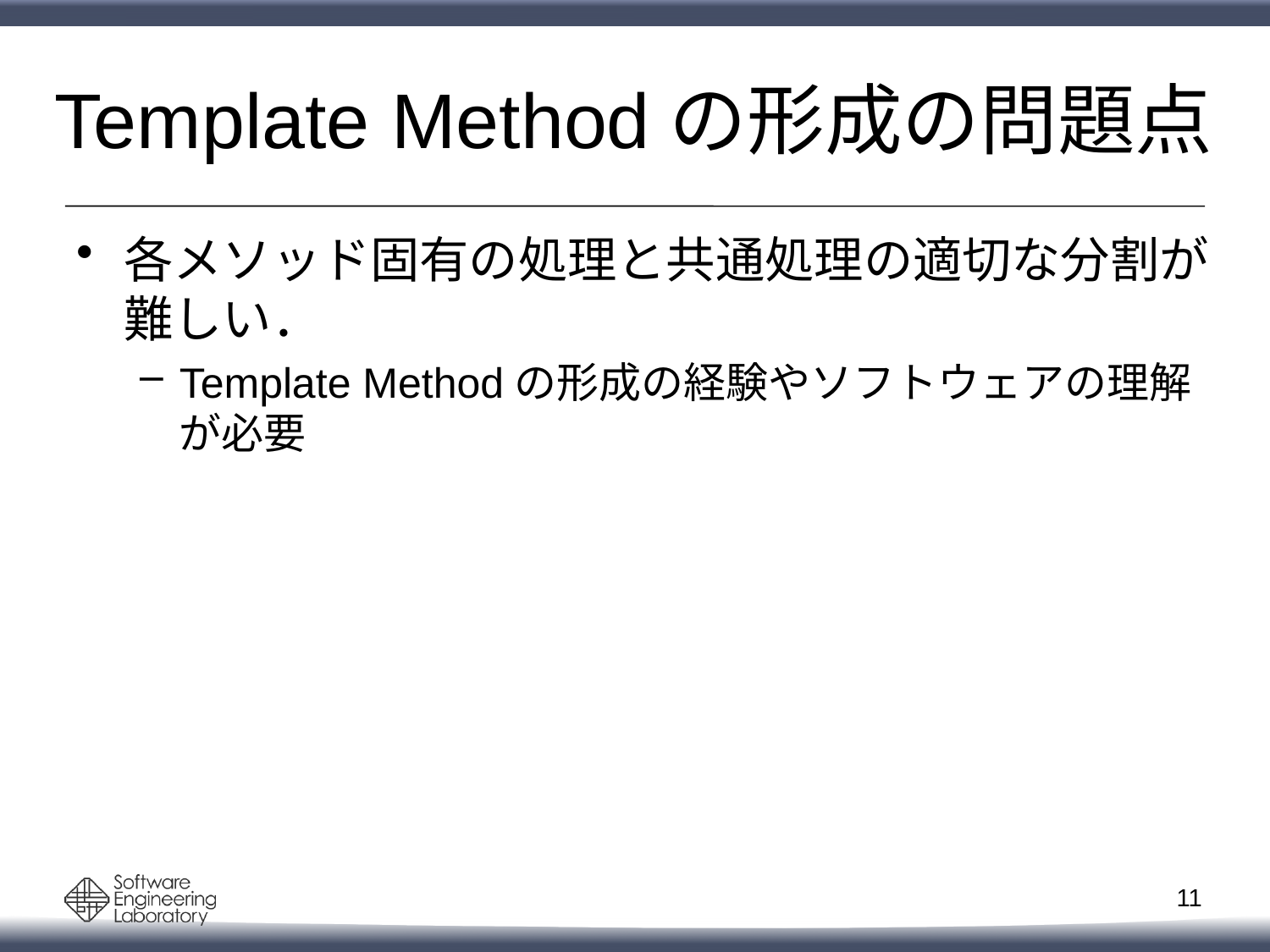

# Template Methodの形成の問題点
各メソッド固有の処理と共通処理の適切な分割が難しい．
Template Methodの形成の経験やソフトウェアの理解が必要

11